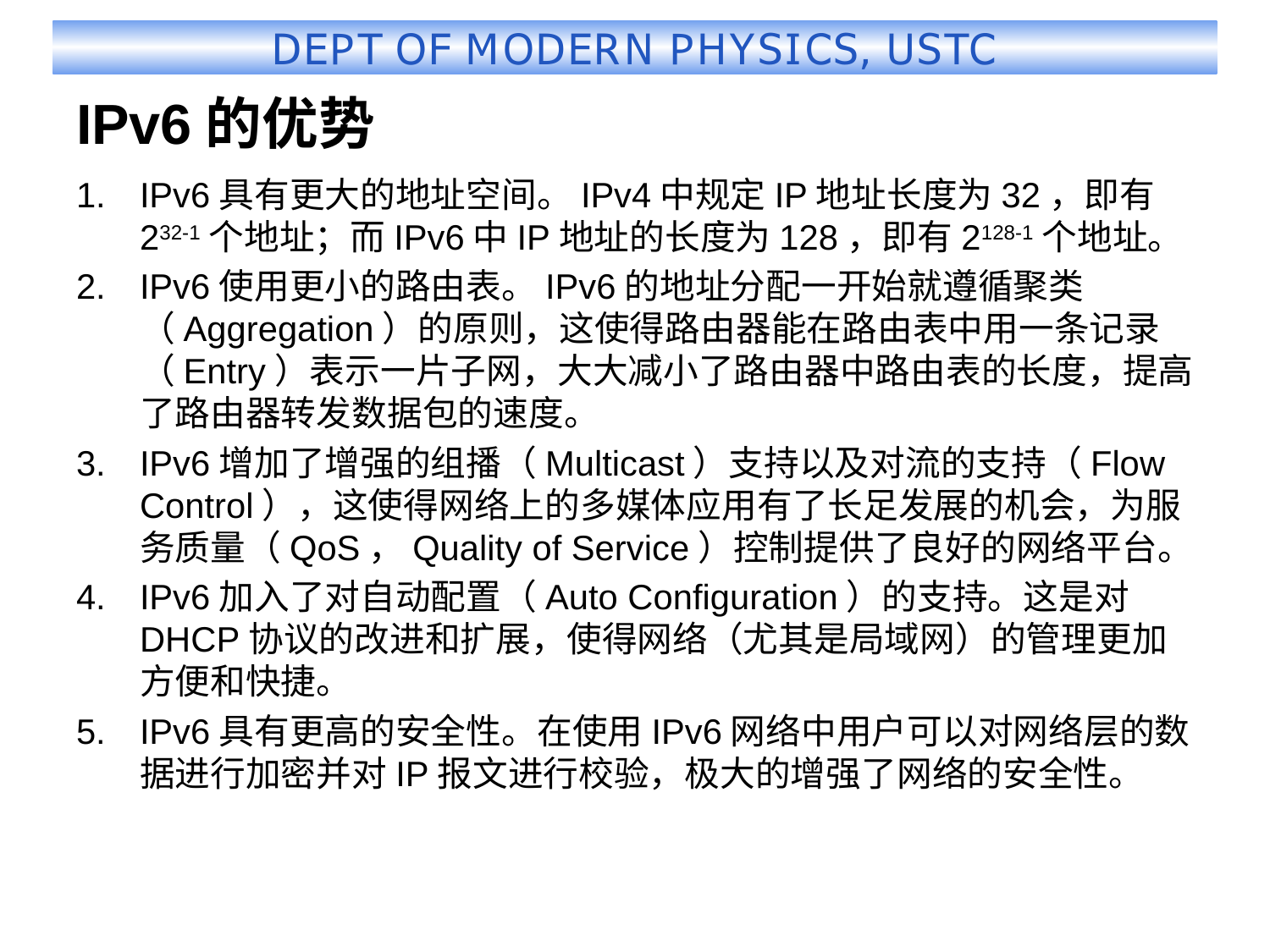

# IPv6的优势
IPv6具有更大的地址空间。IPv4中规定IP地址长度为32，即有232-1个地址；而IPv6中IP地址的长度为128，即有2128-1个地址。
IPv6使用更小的路由表。IPv6的地址分配一开始就遵循聚类（Aggregation）的原则，这使得路由器能在路由表中用一条记录（Entry）表示一片子网，大大减小了路由器中路由表的长度，提高了路由器转发数据包的速度。
IPv6增加了增强的组播（Multicast）支持以及对流的支持（Flow Control），这使得网络上的多媒体应用有了长足发展的机会，为服务质量（QoS，Quality of Service）控制提供了良好的网络平台。
IPv6加入了对自动配置（Auto Configuration）的支持。这是对DHCP协议的改进和扩展，使得网络（尤其是局域网）的管理更加方便和快捷。
IPv6具有更高的安全性。在使用IPv6网络中用户可以对网络层的数据进行加密并对IP报文进行校验，极大的增强了网络的安全性。